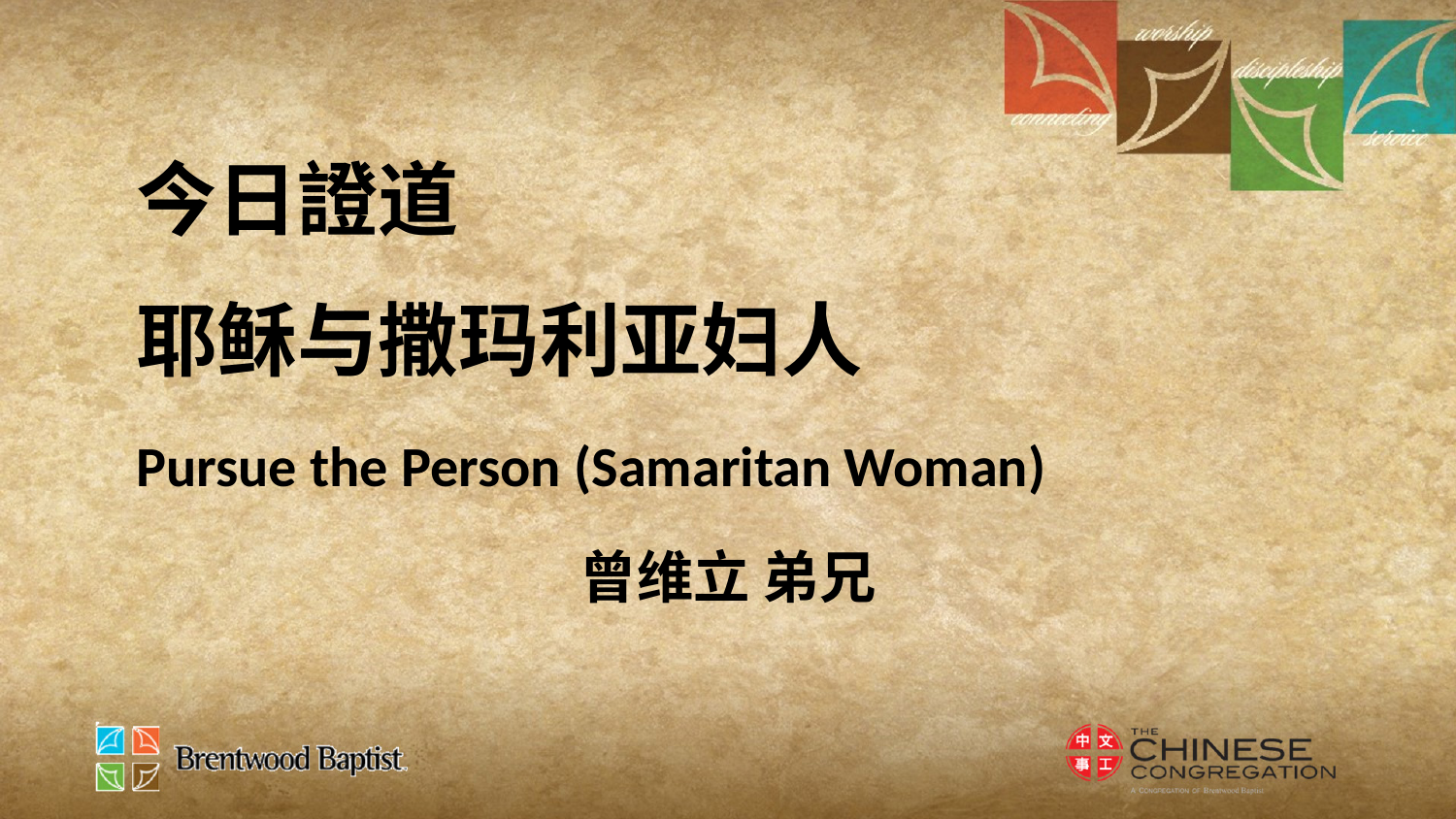

今日證道

耶稣与撒玛利亚妇人

Pursue the Person (Samaritan Woman)

曾维立 弟兄